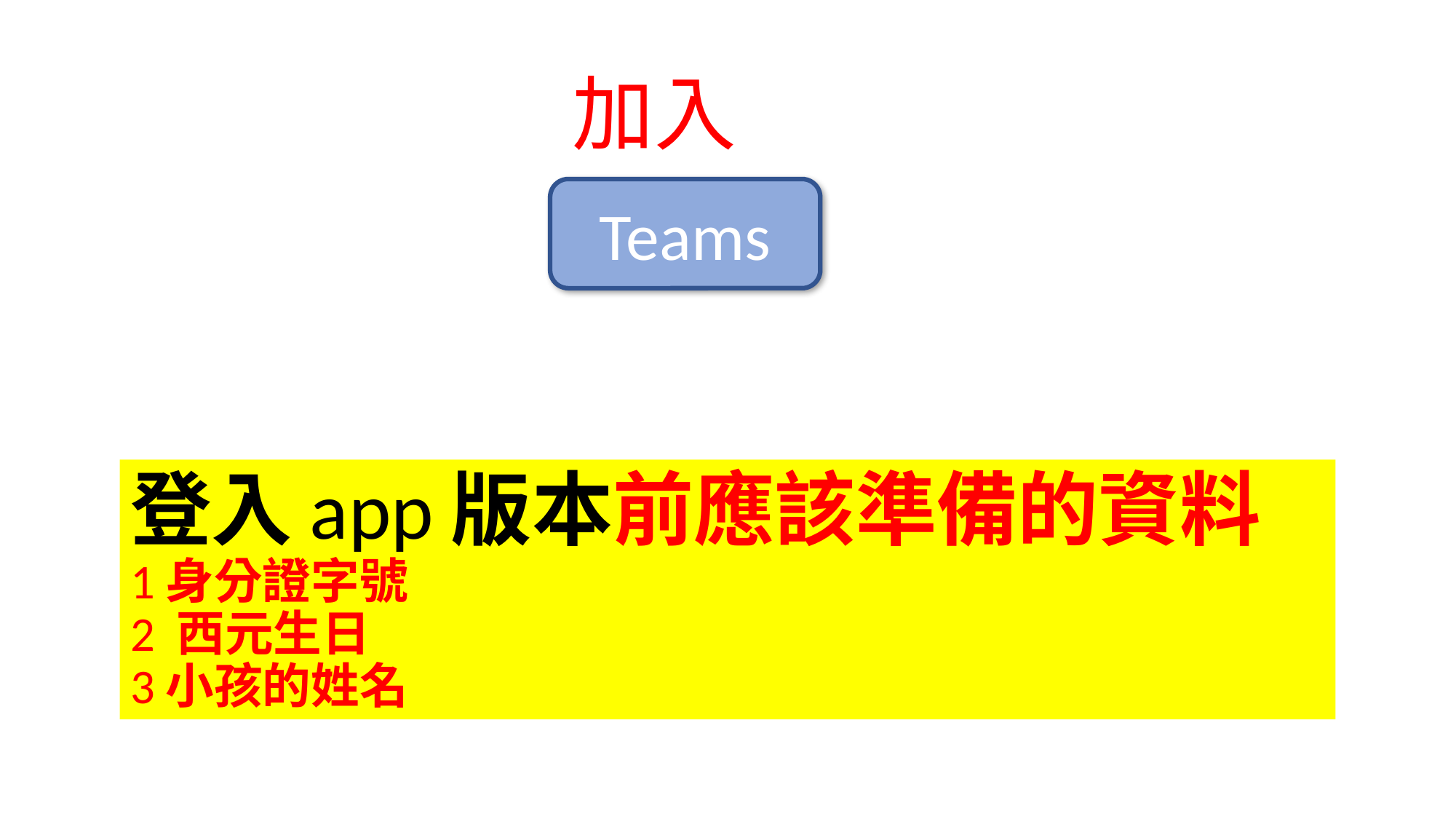

加入
Teams
# 登入app版本前應該準備的資料 1身分證字號 2 西元生日 3小孩的姓名